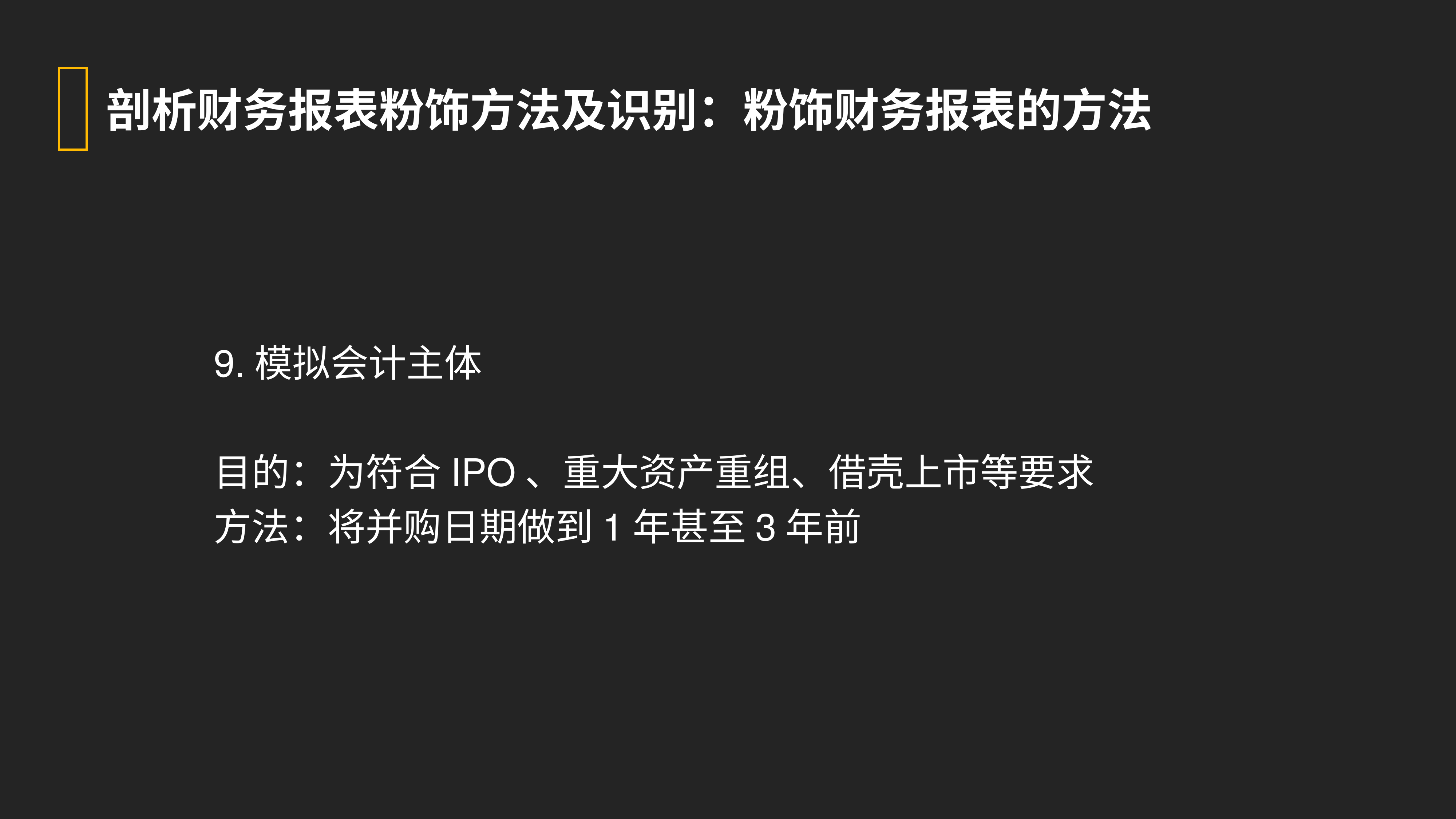

剖析财务报表粉饰方法及识别：粉饰财务报表的方法
9.模拟会计主体

目的：为符合IPO、重大资产重组、借壳上市等要求
方法：将并购日期做到1年甚至3年前